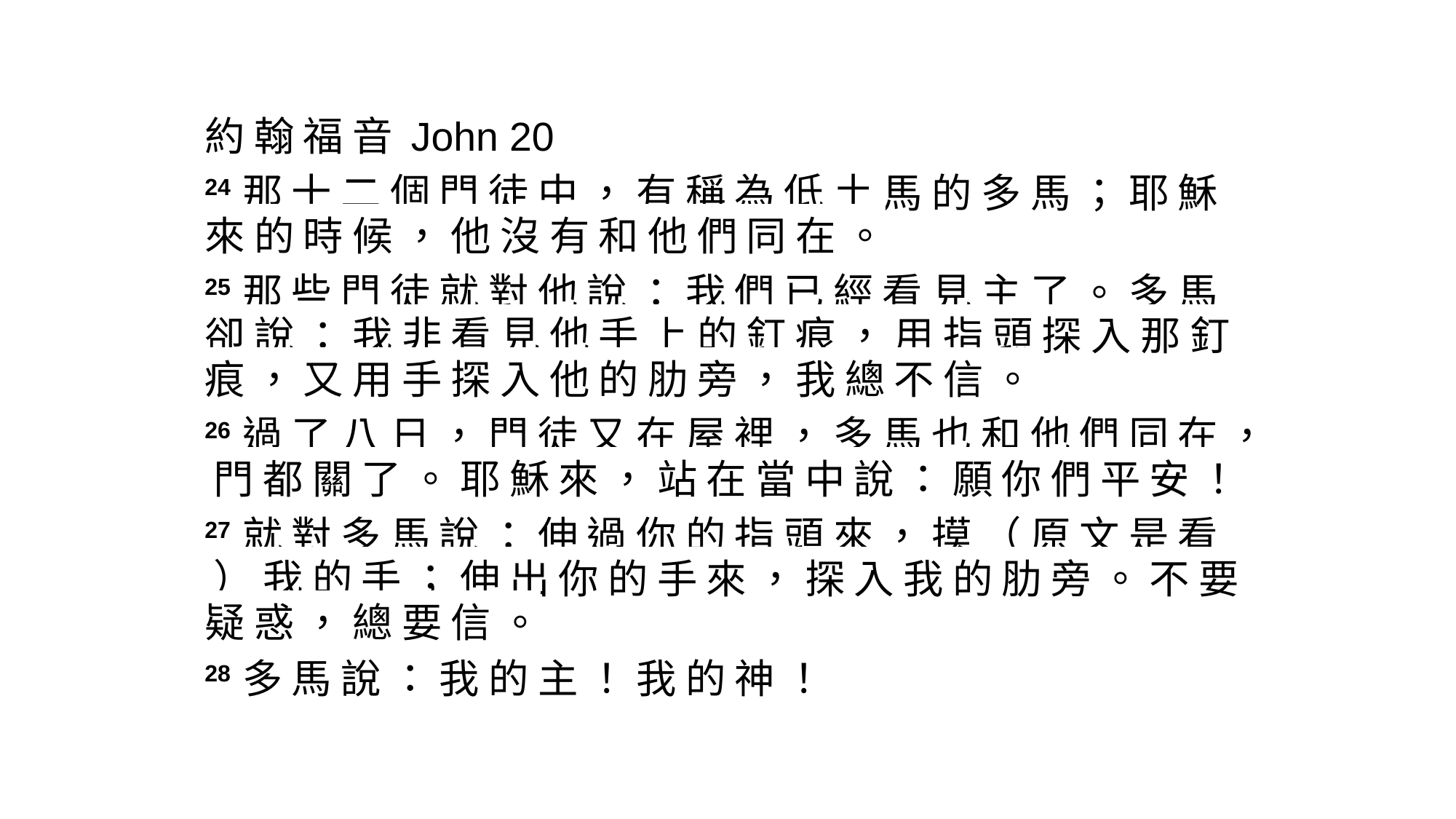

約 翰 福 音 John 20
24 那 十 二 個 門 徒 中 ， 有 稱 為 低 土 馬 的 多 馬 ； 耶 穌 來 的 時 候 ， 他 沒 有 和 他 們 同 在 。
25 那 些 門 徒 就 對 他 說 ： 我 們 已 經 看 見 主 了 。 多 馬 卻 說 ： 我 非 看 見 他 手 上 的 釘 痕 ， 用 指 頭 探 入 那 釘 痕 ， 又 用 手 探 入 他 的 肋 旁 ， 我 總 不 信 。
26 過 了 八 日 ， 門 徒 又 在 屋 裡 ， 多 馬 也 和 他 們 同 在 ， 門 都 關 了 。 耶 穌 來 ， 站 在 當 中 說 ： 願 你 們 平 安 ！
27 就 對 多 馬 說 ： 伸 過 你 的 指 頭 來 ， 摸 （ 原 文 是 看 ） 我 的 手 ； 伸 出 你 的 手 來 ， 探 入 我 的 肋 旁 。 不 要 疑 惑 ， 總 要 信 。
28 多 馬 說 ： 我 的 主 ！ 我 的 神 ！